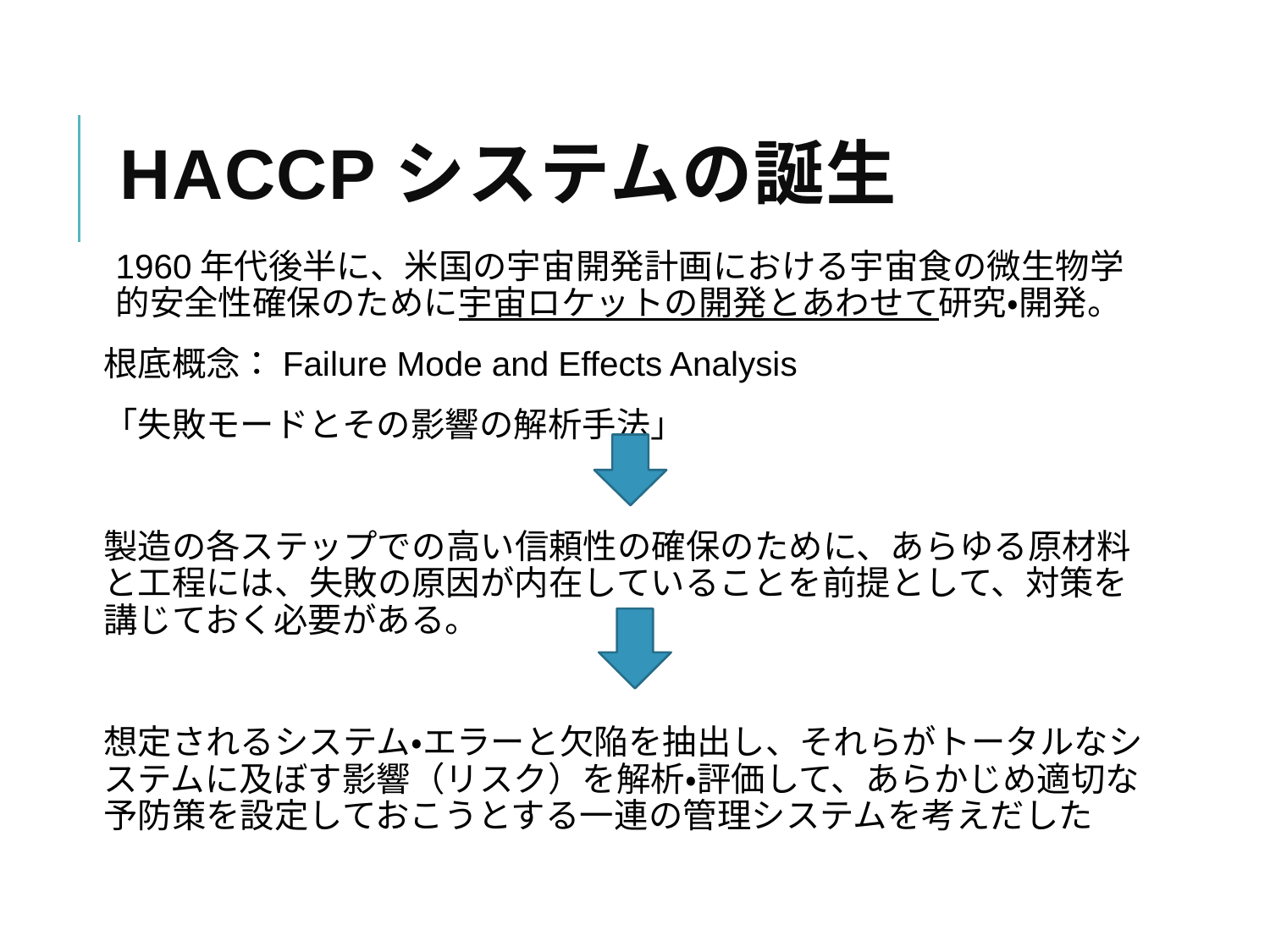

# HACCPシステムの誕生
1960年代後半に、米国の宇宙開発計画における宇宙食の微生物学的安全性確保のために宇宙ロケットの開発とあわせて研究・開発。
根底概念：Failure Mode and Effects Analysis
「失敗モードとその影響の解析手法」

製造の各ステップでの高い信頼性の確保のために、あらゆる原材料と工程には、失敗の原因が内在していることを前提として、対策を講じておく必要がある。

想定されるシステム・エラーと欠陥を抽出し、それらがトータルなシステムに及ぼす影響（リスク）を解析・評価して、あらかじめ適切な予防策を設定しておこうとする一連の管理システムを考えだした